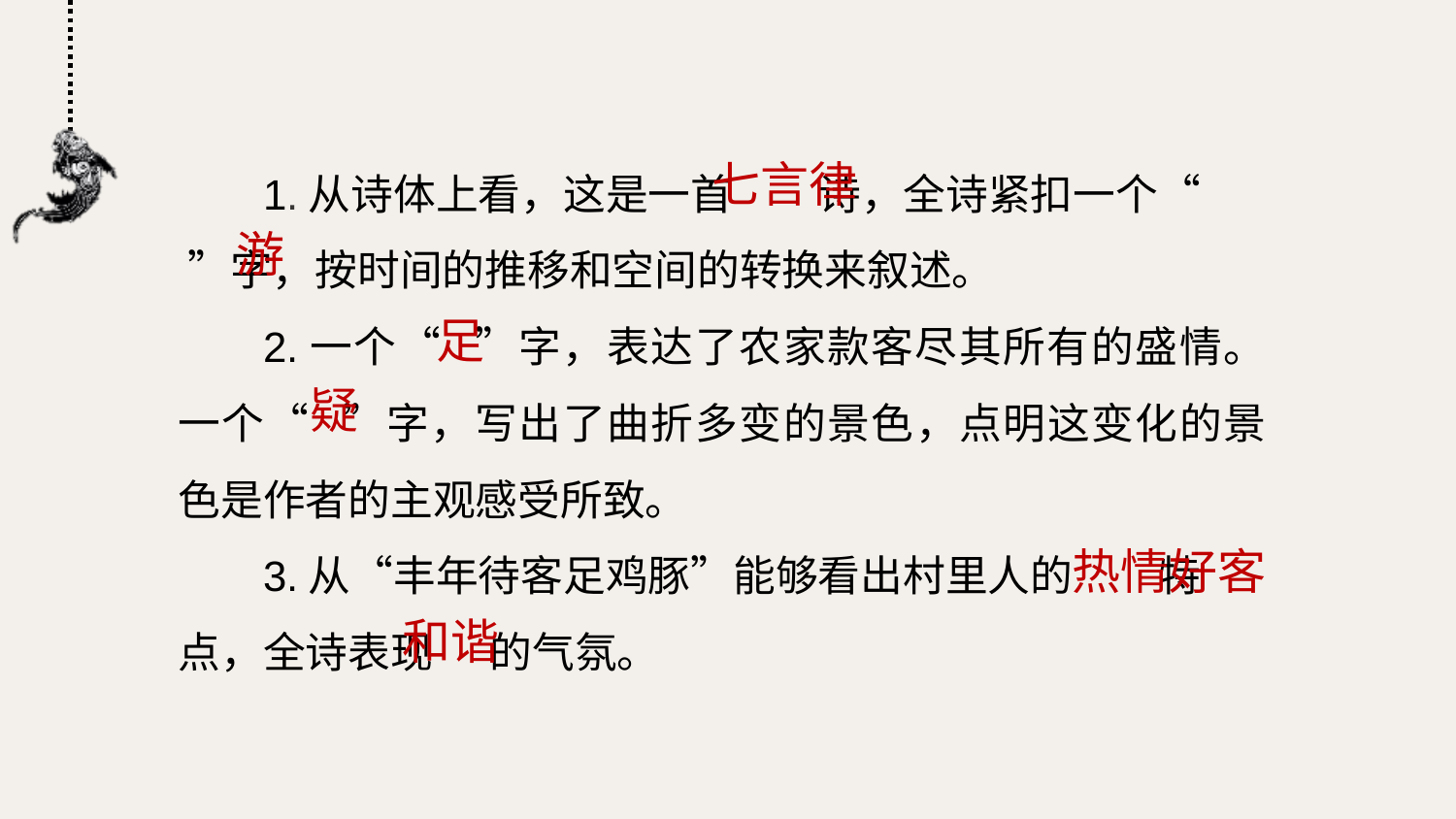

1.从诗体上看，这是一首         诗，全诗紧扣一个“   ”字，按时间的推移和空间的转换来叙述。
2.一个“   ”字，表达了农家款客尽其所有的盛情。一个“   ”字，写出了曲折多变的景色，点明这变化的景色是作者的主观感受所致。
3.从“丰年待客足鸡豚”能够看出村里人的         特点，全诗表现      的气氛。
七言律
游
足
疑
热情好客
和谐